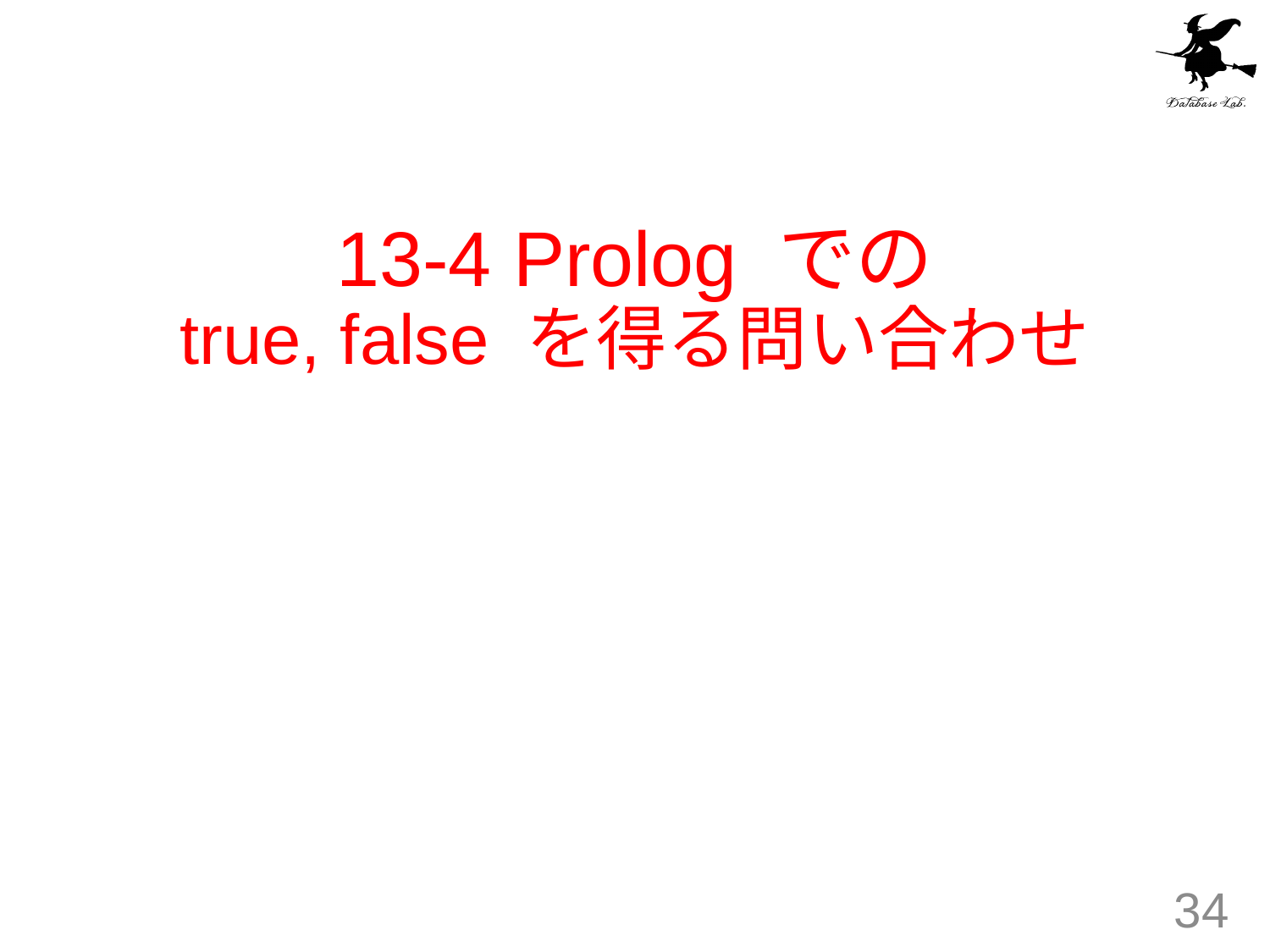

# 13-4 Prolog での true, false を得る問い合わせ
34